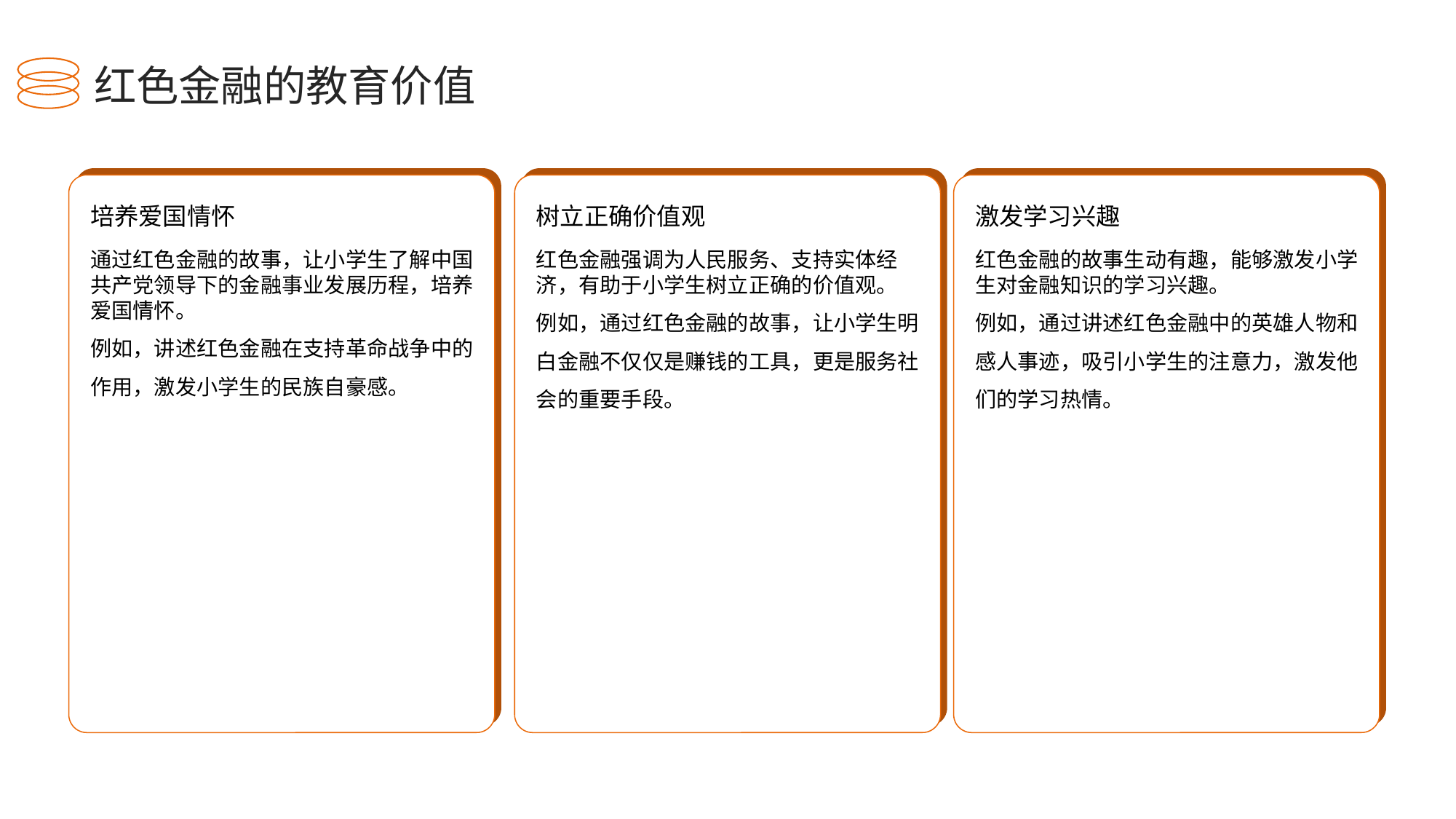

红色金融的教育价值

培养爱国情怀
树立正确价值观
激发学习兴趣
通过红色金融的故事，让小学生了解中国共产党领导下的金融事业发展历程，培养爱国情怀。
例如，讲述红色金融在支持革命战争中的作用，激发小学生的民族自豪感。
红色金融强调为人民服务、支持实体经济，有助于小学生树立正确的价值观。
例如，通过红色金融的故事，让小学生明白金融不仅仅是赚钱的工具，更是服务社会的重要手段。
红色金融的故事生动有趣，能够激发小学生对金融知识的学习兴趣。
例如，通过讲述红色金融中的英雄人物和感人事迹，吸引小学生的注意力，激发他们的学习热情。